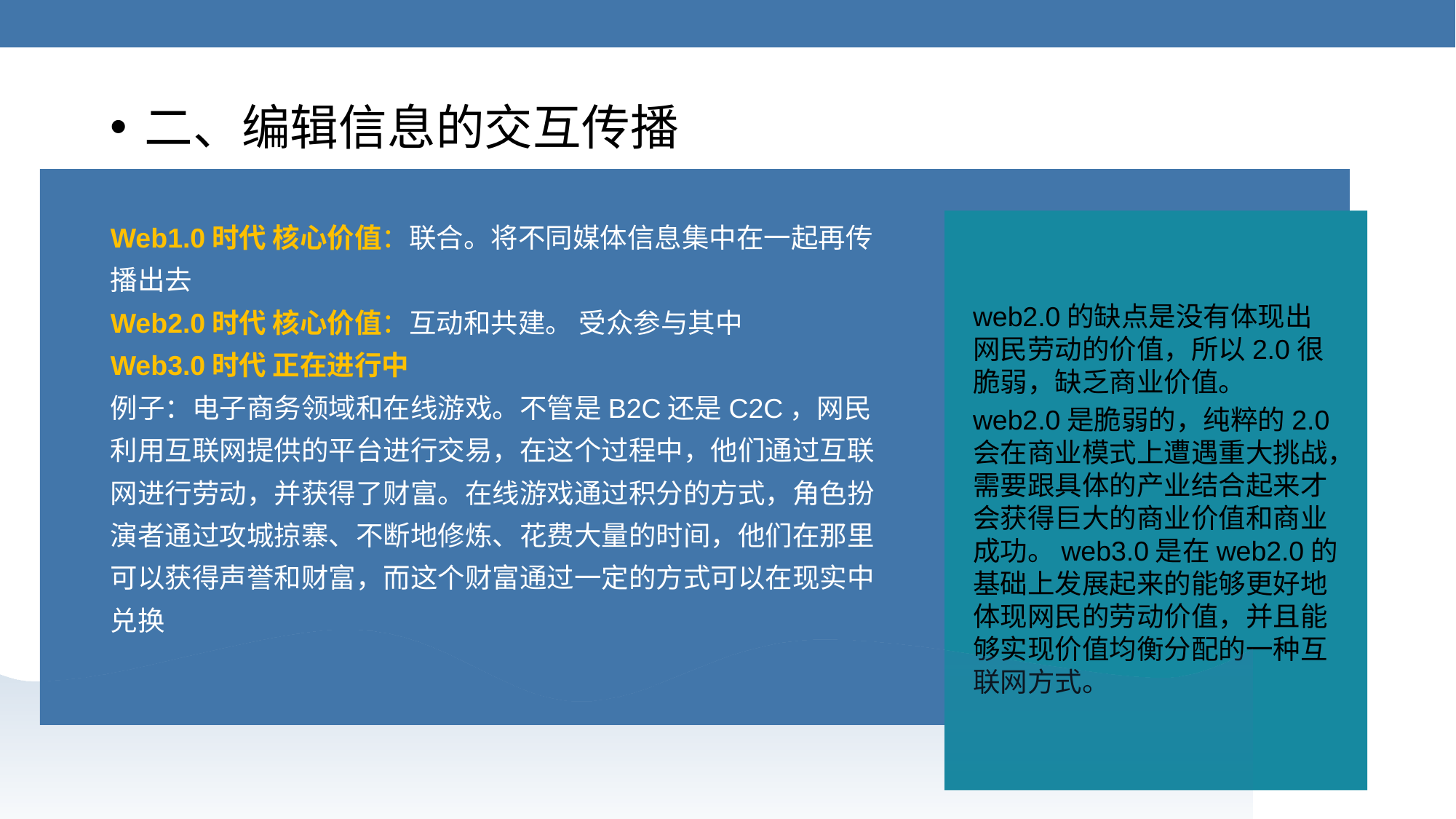

二、编辑信息的交互传播

Web1.0时代 核心价值：联合。将不同媒体信息集中在一起再传播出去
Web2.0时代 核心价值：互动和共建。 受众参与其中
Web3.0时代 正在进行中
例子：电子商务领域和在线游戏。不管是B2C还是C2C，网民利用互联网提供的平台进行交易，在这个过程中，他们通过互联网进行劳动，并获得了财富。在线游戏通过积分的方式，角色扮演者通过攻城掠寨、不断地修炼、花费大量的时间，他们在那里可以获得声誉和财富，而这个财富通过一定的方式可以在现实中兑换

web2.0的缺点是没有体现出网民劳动的价值，所以2.0很脆弱，缺乏商业价值。
web2.0是脆弱的，纯粹的2.0 会在商业模式上遭遇重大挑战，需要跟具体的产业结合起来才会获得巨大的商业价值和商业成功。web3.0是在web2.0的基础上发展起来的能够更好地体现网民的劳动价值，并且能够实现价值均衡分配的一种互联网方式。